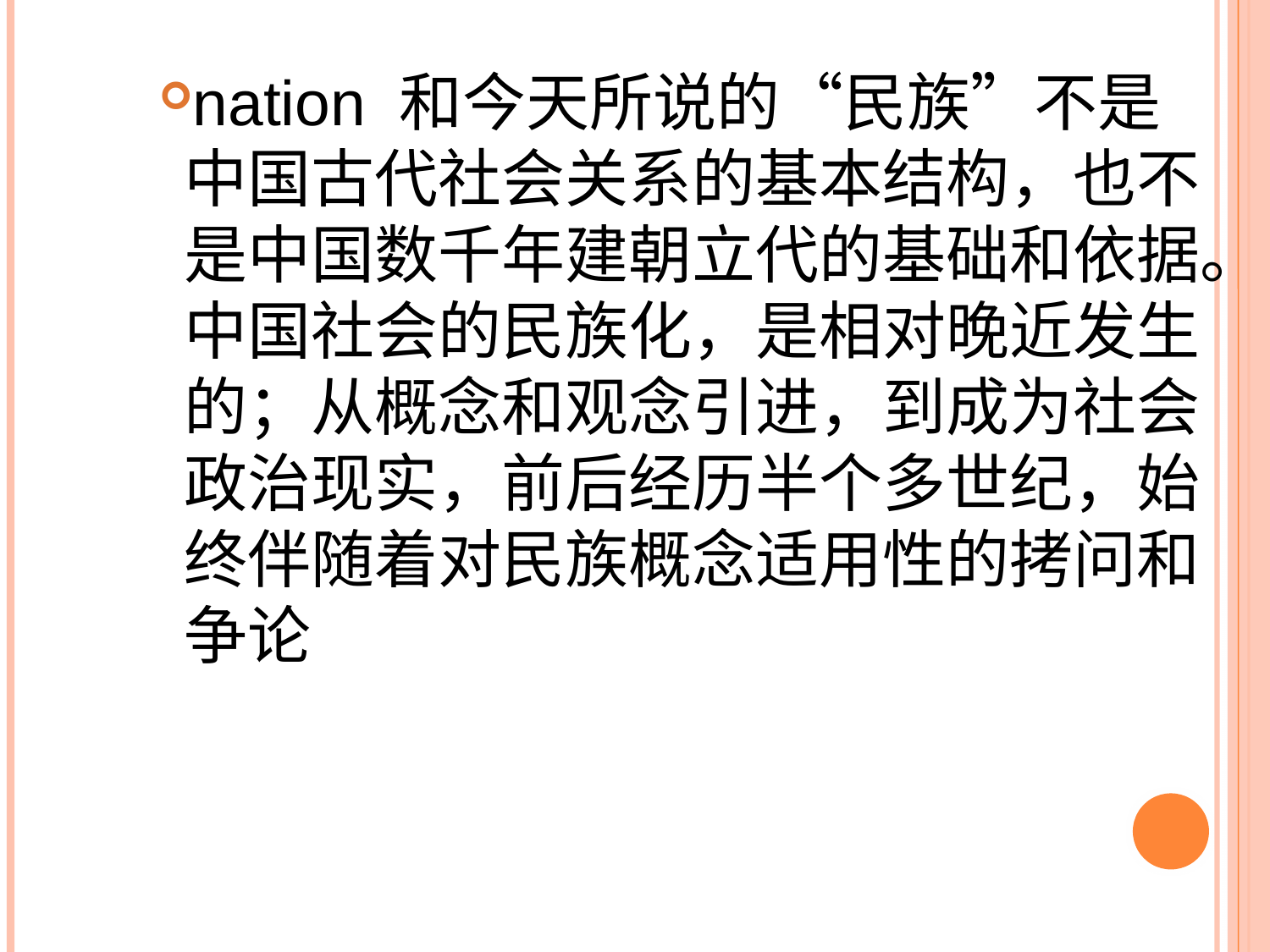

nation 和今天所说的“民族”不是中国古代社会关系的基本结构，也不是中国数千年建朝立代的基础和依据。中国社会的民族化，是相对晚近发生的；从概念和观念引进，到成为社会政治现实，前后经历半个多世纪，始终伴随着对民族概念适用性的拷问和争论